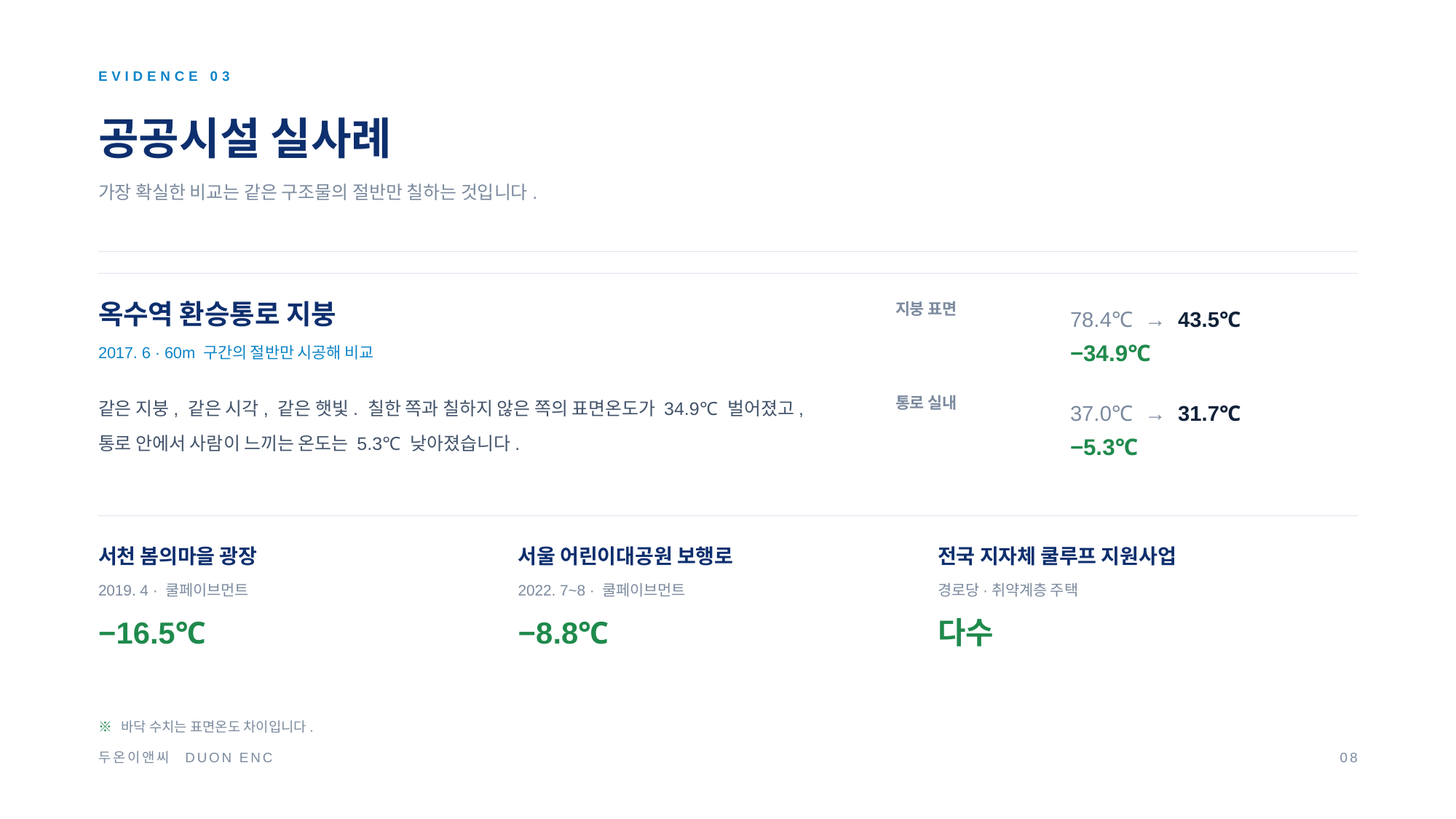

EVIDENCE 03
공공시설 실사례
가장 확실한 비교는 같은 구조물의 절반만 칠하는 것입니다.

78.4℃  →  43.5℃
옥수역 환승통로 지붕
지붕 표면
−34.9℃
2017. 6 · 60m 구간의 절반만 시공해 비교
같은 지붕, 같은 시각, 같은 햇빛. 칠한 쪽과 칠하지 않은 쪽의 표면온도가 34.9℃ 벌어졌고,
통로 안에서 사람이 느끼는 온도는 5.3℃ 낮아졌습니다.
37.0℃  →  31.7℃
통로 실내
−5.3℃

서천 봄의마을 광장
서울 어린이대공원 보행로
전국 지자체 쿨루프 지원사업
2019. 4 · 쿨페이브먼트
2022. 7~8 · 쿨페이브먼트
경로당·취약계층 주택
−16.5℃
−8.8℃
다수
※  바닥 수치는 표면온도 차이입니다.
두온이앤씨  DUON ENC
08